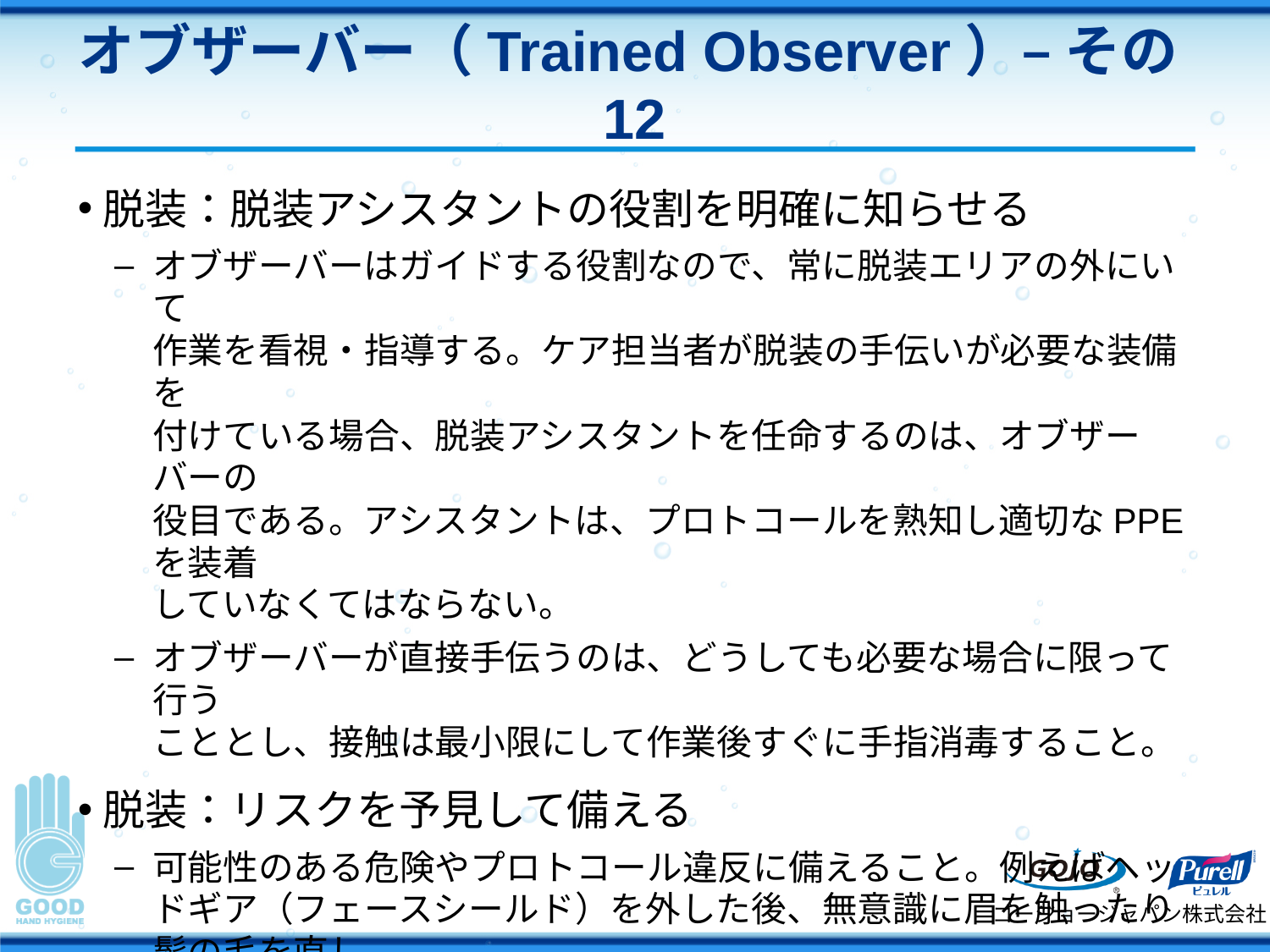

# オブザーバー（Trained Observer）– その12
脱装：脱装アシスタントの役割を明確に知らせる
オブザーバーはガイドする役割なので、常に脱装エリアの外にいて
作業を看視・指導する。ケア担当者が脱装の手伝いが必要な装備を
付けている場合、脱装アシスタントを任命するのは、オブザーバーの
役目である。アシスタントは、プロトコールを熟知し適切なPPEを装着
していなくてはならない。
オブザーバーが直接手伝うのは、どうしても必要な場合に限って行う
こととし、接触は最小限にして作業後すぐに手指消毒すること。
脱装：リスクを予見して備える
可能性のある危険やプロトコール違反に備えること。例えばヘッドギア（フェースシールド）を外した後、無意識に眉を触ったり髪の毛を直し
たりすることがある。前もってそのような可能性を声に出して注意喚起する。